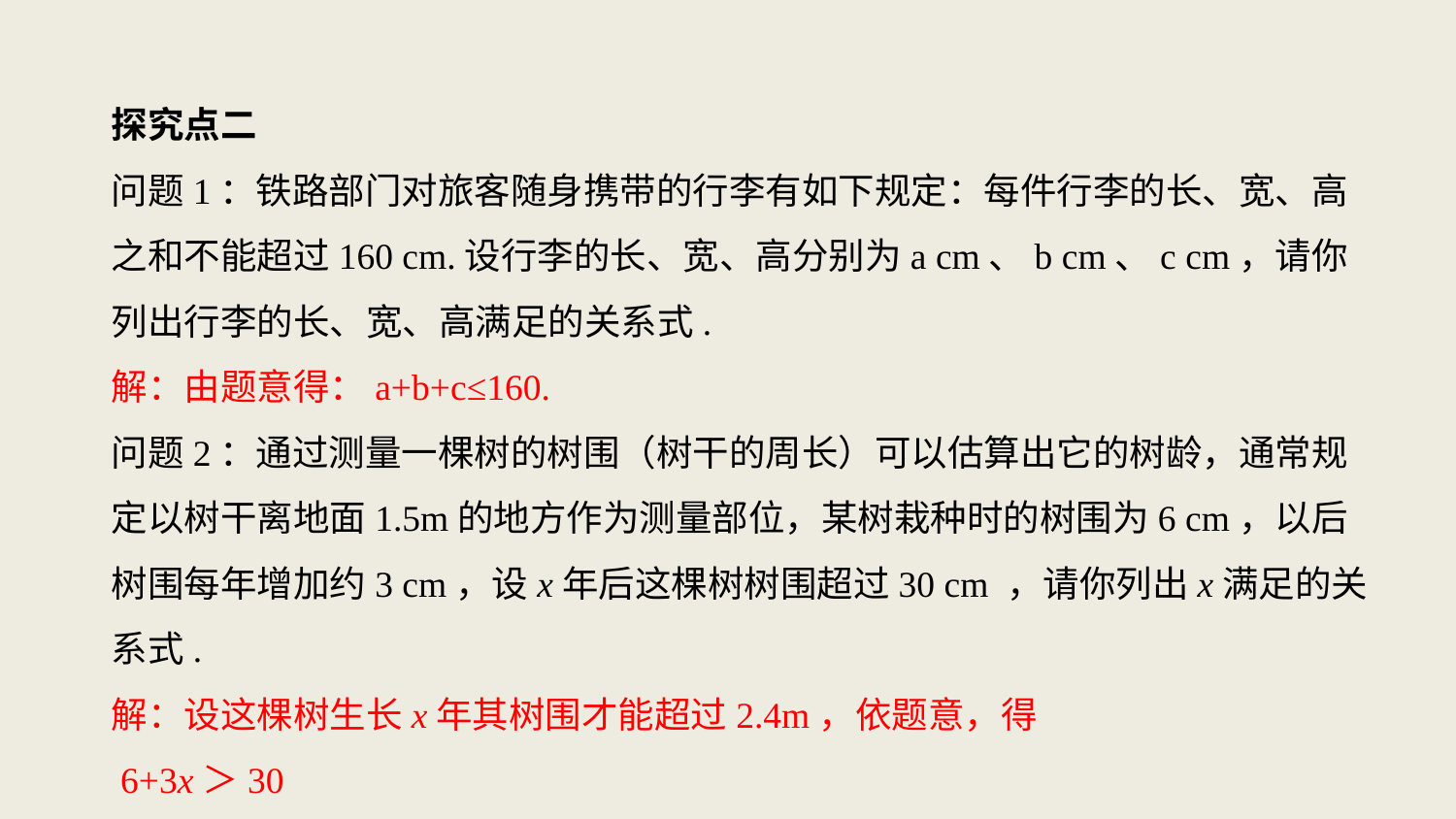

探究点二
问题1：铁路部门对旅客随身携带的行李有如下规定：每件行李的长、宽、高之和不能超过160 cm.设行李的长、宽、高分别为a cm、b cm、c cm，请你列出行李的长、宽、高满足的关系式.
解：由题意得：a+b+c≤160.
问题2：通过测量一棵树的树围（树干的周长）可以估算出它的树龄，通常规定以树干离地面1.5m的地方作为测量部位，某树栽种时的树围为6 cm，以后树围每年增加约3 cm，设x年后这棵树树围超过30 cm ，请你列出x满足的关系式.
解：设这棵树生长x年其树围才能超过2.4m，依题意，得
 6+3x＞30